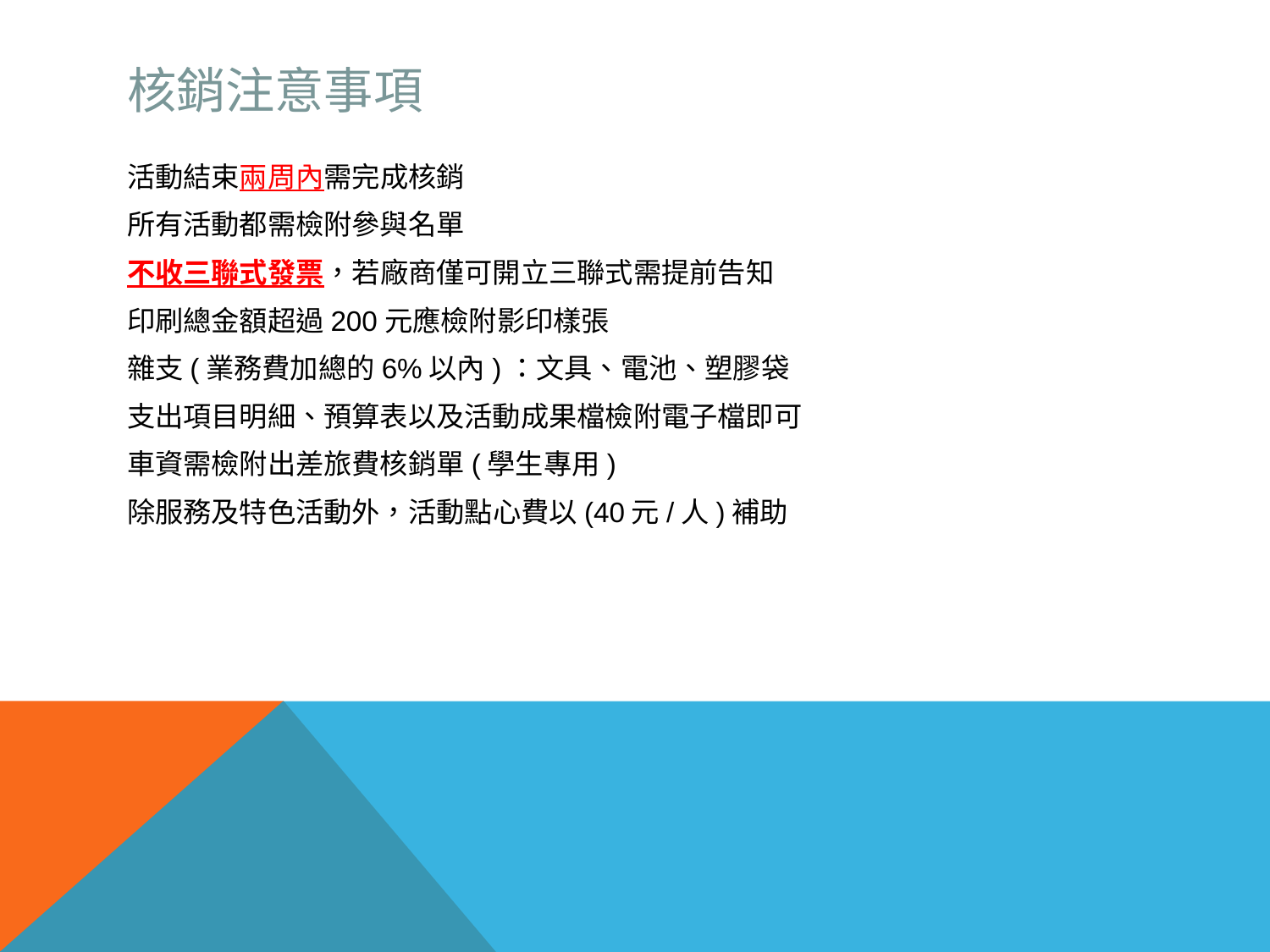

# 核銷注意事項
活動結束兩周內需完成核銷
所有活動都需檢附參與名單
不收三聯式發票，若廠商僅可開立三聯式需提前告知
印刷總金額超過200元應檢附影印樣張
雜支(業務費加總的6%以內)：文具、電池、塑膠袋
支出項目明細、預算表以及活動成果檔檢附電子檔即可
車資需檢附出差旅費核銷單(學生專用)
除服務及特色活動外，活動點心費以(40元/人)補助